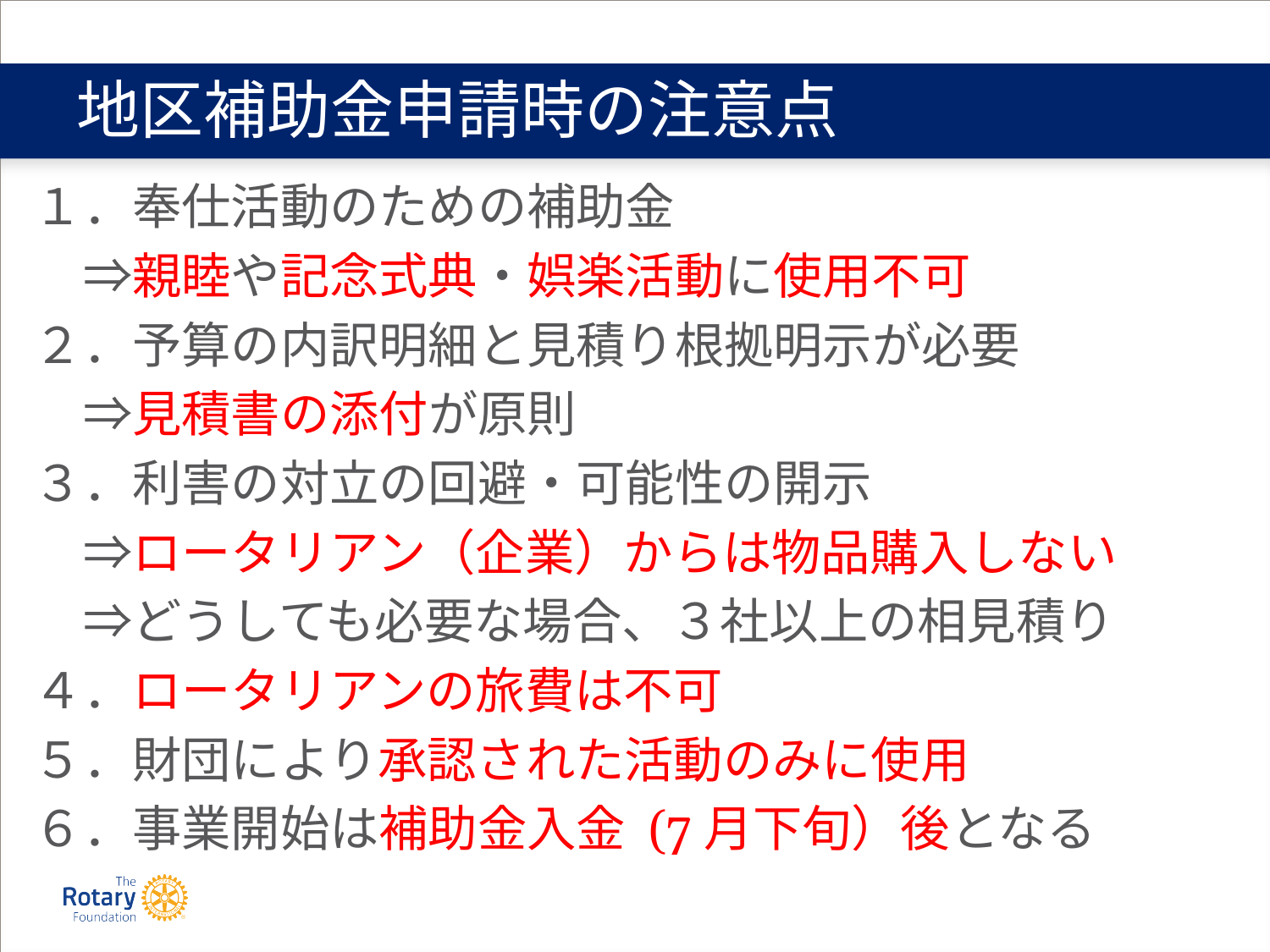

# 地区補助金申請時の注意点
１．奉仕活動のための補助金
　⇒親睦や記念式典・娯楽活動に使用不可
２．予算の内訳明細と見積り根拠明示が必要
　⇒見積書の添付が原則
３．利害の対立の回避・可能性の開示
　⇒ロータリアン（企業）からは物品購入しない
　⇒どうしても必要な場合、３社以上の相見積り
４．ロータリアンの旅費は不可
５．財団により承認された活動のみに使用
６．事業開始は補助金入金 (7月下旬）後となる